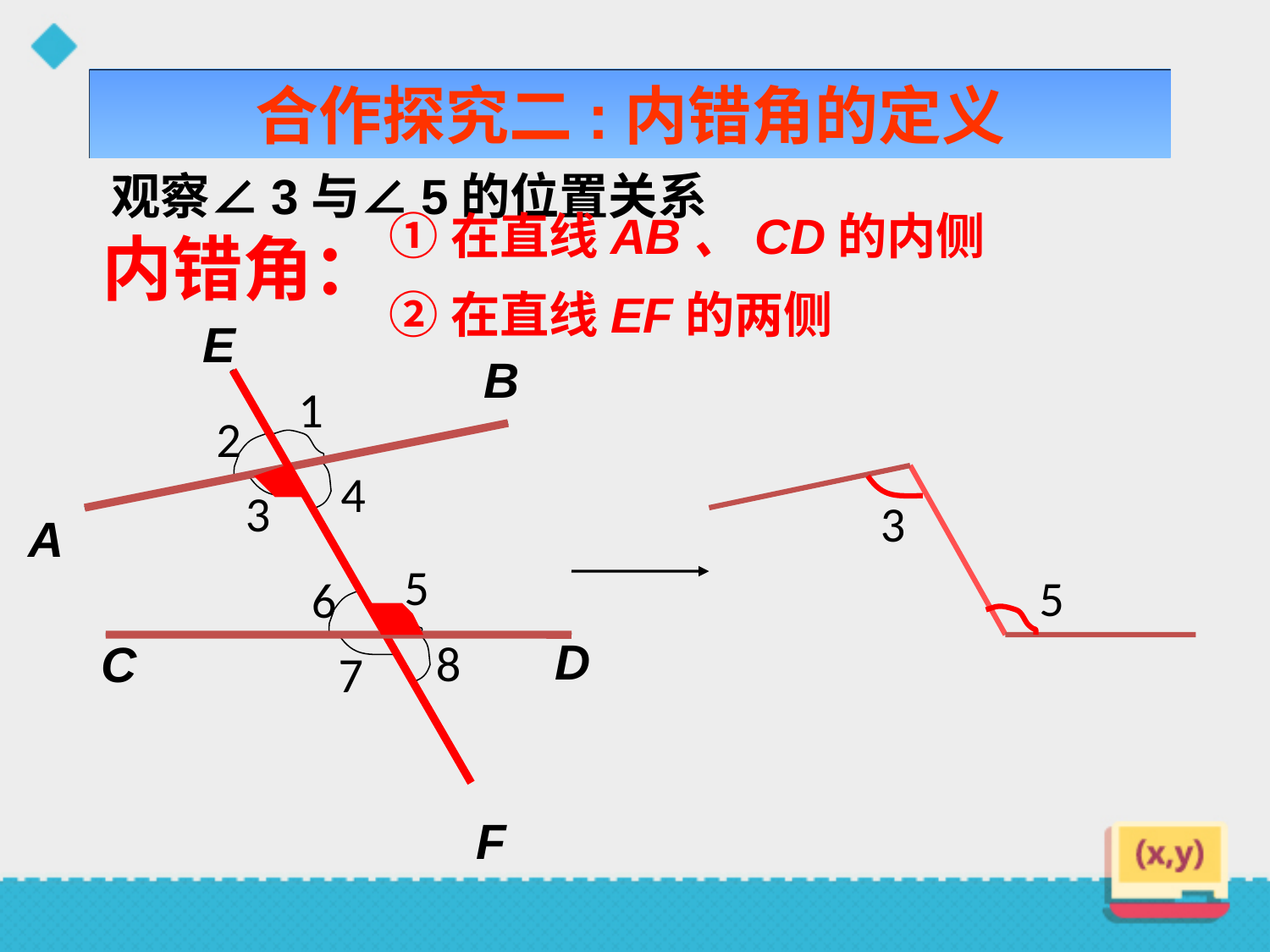

合作探究二:内错角的定义
观察∠3与∠5的位置关系
①在直线AB、CD的内侧
内错角：
②在直线EF的两侧
E
B

1
2
4

3
A
5
6
D
8
C

7
F

3
5